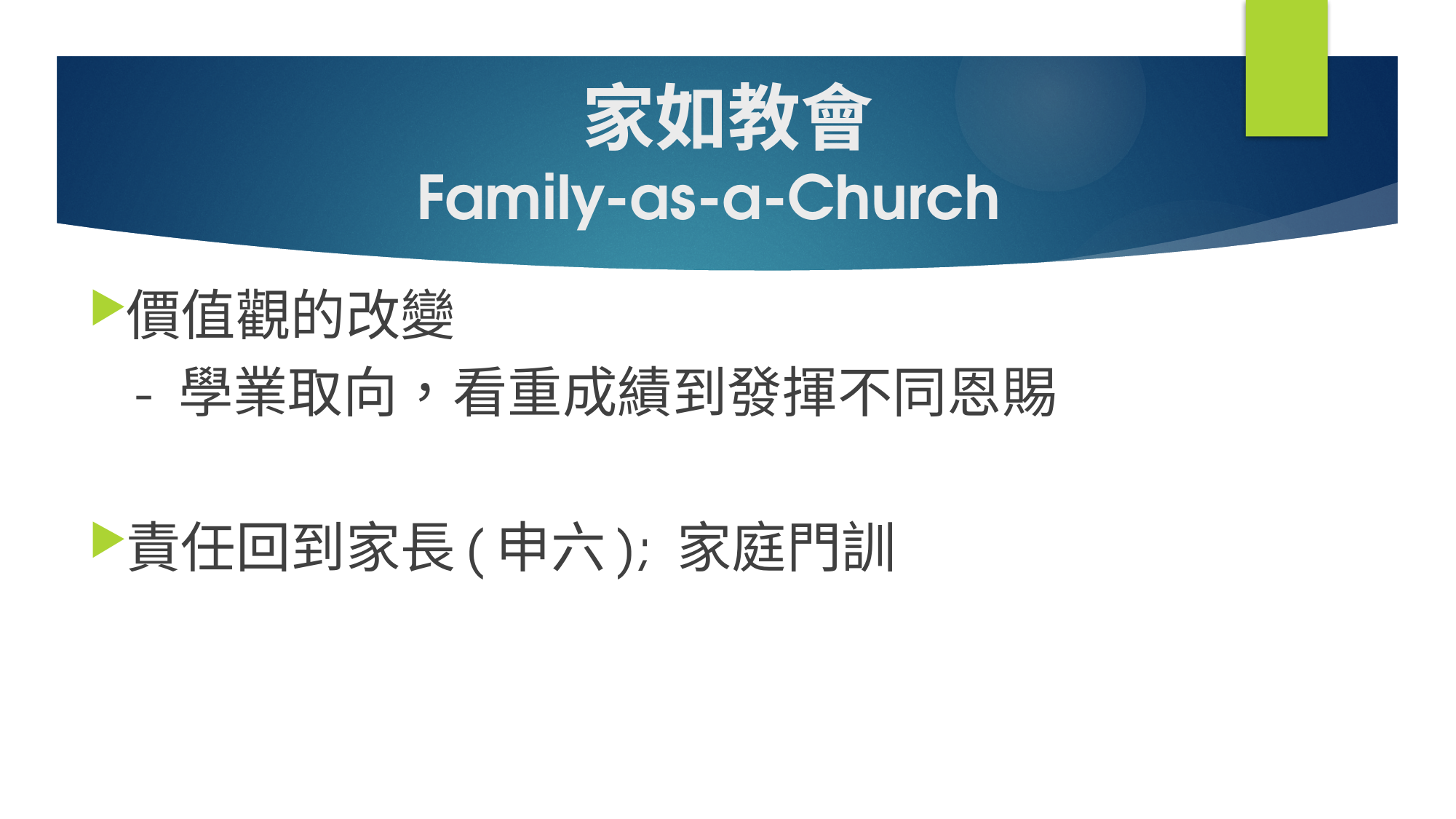

# 家如教會 Family-as-a-Church
價值觀的改變
   - 學業取向，看重成績到發揮不同恩賜

責任回到家長(申六); 家庭門訓